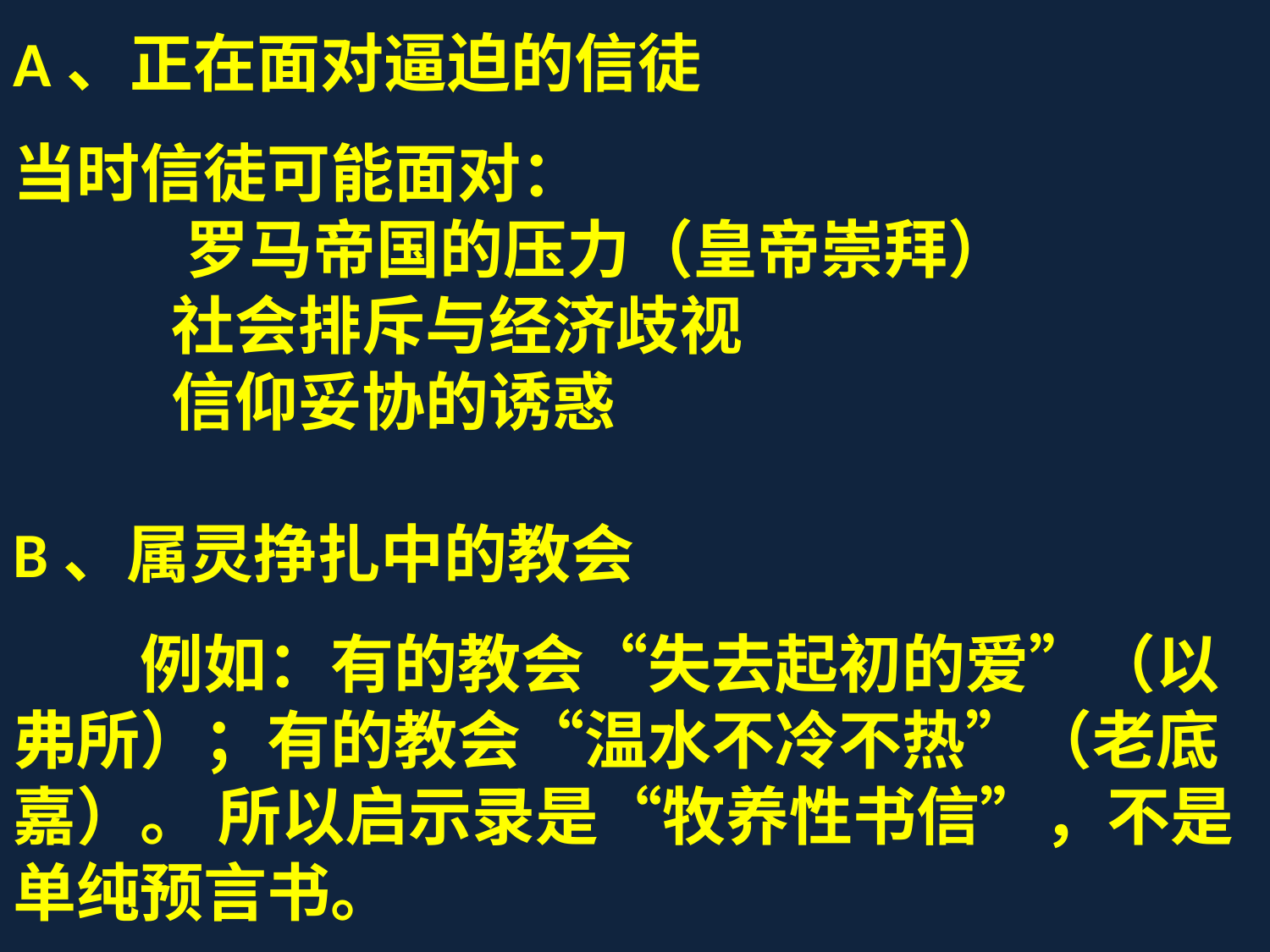

A、正在面对逼迫的信徒

当时信徒可能面对：
           罗马帝国的压力（皇帝崇拜）
          社会排斥与经济歧视
          信仰妥协的诱惑

B、属灵挣扎中的教会

	例如：有的教会“失去起初的爱”（以弗所）；有的教会“温水不冷不热”（老底嘉）。 所以启示录是“牧养性书信”，不是单纯预言书。